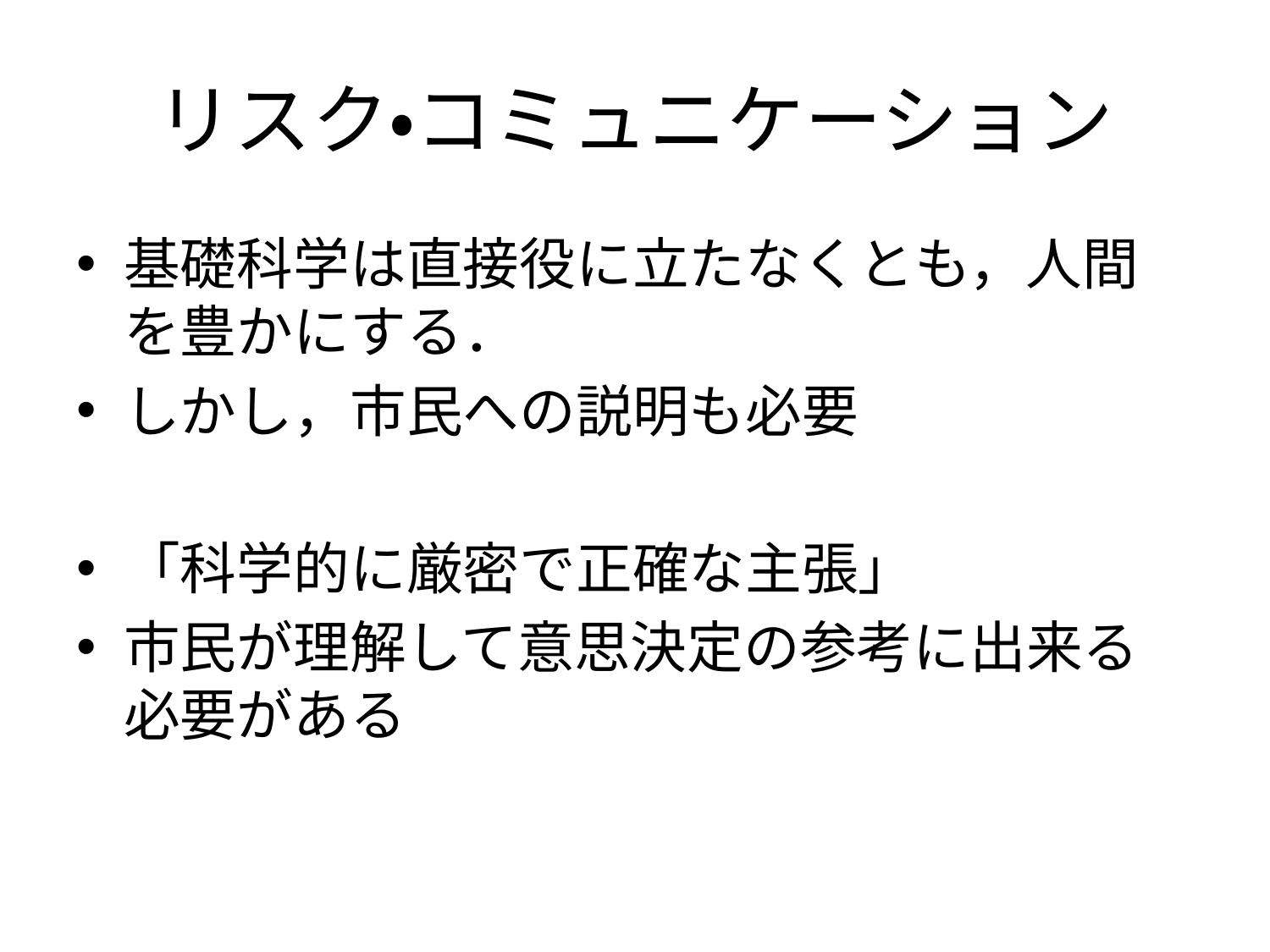

# リスク・コミュニケーション
基礎科学は直接役に立たなくとも，人間を豊かにする．
しかし，市民への説明も必要

「科学的に厳密で正確な主張」
市民が理解して意思決定の参考に出来る必要がある